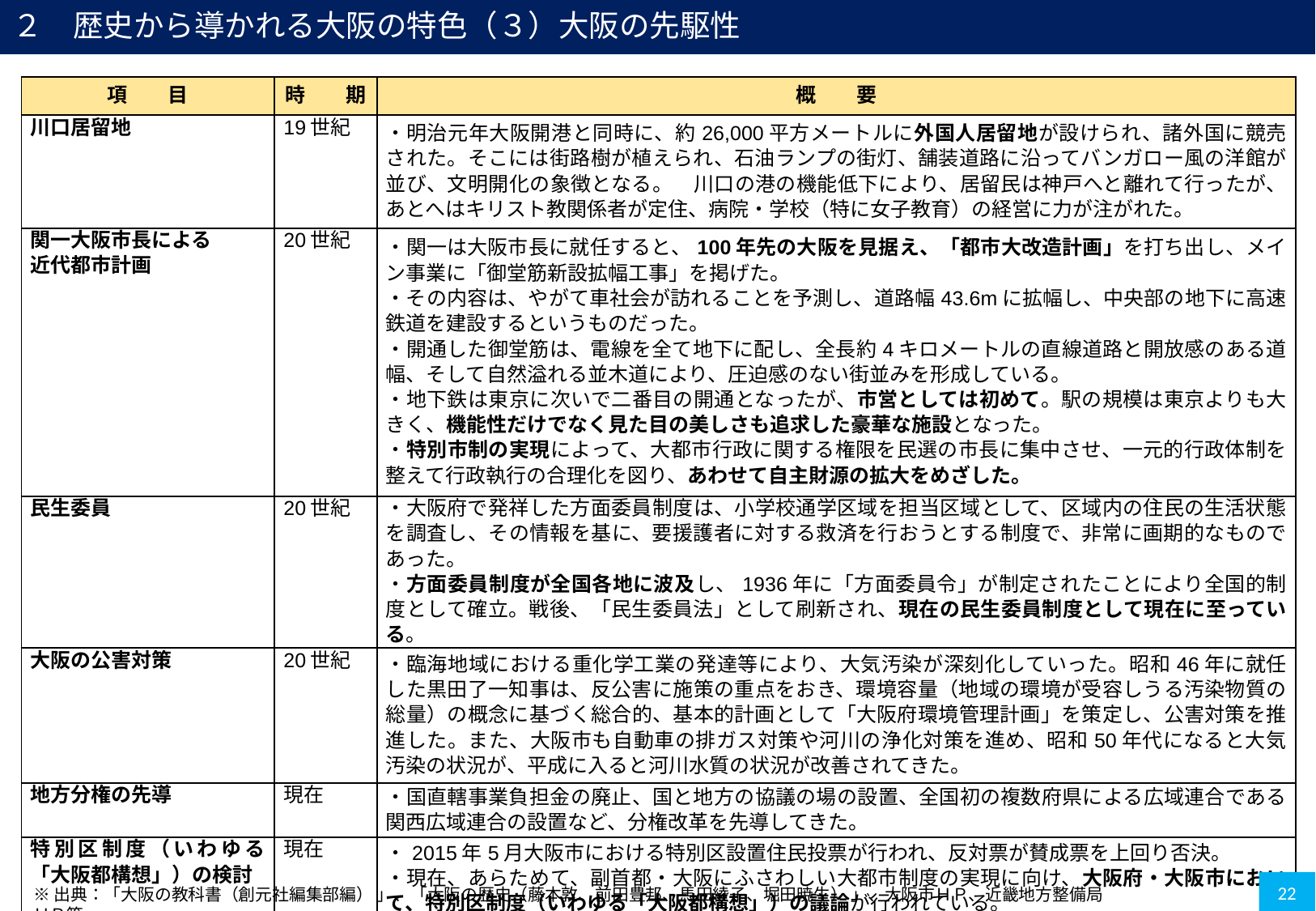

２　歴史から導かれる大阪の特色（３）大阪の先駆性
| 項　　目 | 時　　期 | 概　　要 |
| --- | --- | --- |
| 川口居留地 | 19世紀 | ・明治元年大阪開港と同時に、約26,000平方メートルに外国人居留地が設けられ、諸外国に競売された。そこには街路樹が植えられ、石油ランプの街灯、舗装道路に沿ってバンガロー風の洋館が並び、文明開化の象徴となる。　川口の港の機能低下により、居留民は神戸へと離れて行ったが、あとへはキリスト教関係者が定住、病院・学校（特に女子教育）の経営に力が注がれた。 |
| 関一大阪市長による 近代都市計画 | 20世紀 | ・関一は大阪市長に就任すると、100年先の大阪を見据え、「都市大改造計画」を打ち出し、メイン事業に「御堂筋新設拡幅工事」を掲げた。 ・その内容は、やがて車社会が訪れることを予測し、道路幅43.6mに拡幅し、中央部の地下に高速鉄道を建設するというものだった。 ・開通した御堂筋は、電線を全て地下に配し、全長約4キロメートルの直線道路と開放感のある道幅、そして自然溢れる並木道により、圧迫感のない街並みを形成している。 ・地下鉄は東京に次いで二番目の開通となったが、市営としては初めて。駅の規模は東京よりも大きく、機能性だけでなく見た目の美しさも追求した豪華な施設となった。 ・特別市制の実現によって、大都市行政に関する権限を民選の市長に集中させ、一元的行政体制を整えて行政執行の合理化を図り、あわせて自主財源の拡大をめざした。 |
| 民生委員 | 20世紀 | ・大阪府で発祥した方面委員制度は、小学校通学区域を担当区域として、区域内の住民の生活状態を調査し、その情報を基に、要援護者に対する救済を行おうとする制度で、非常に画期的なものであった。 ・方面委員制度が全国各地に波及し、1936年に「方面委員令」が制定されたことにより全国的制度として確立。戦後、「民生委員法」として刷新され、現在の民生委員制度として現在に至っている。 |
| 大阪の公害対策 | 20世紀 | ・臨海地域における重化学工業の発達等により、大気汚染が深刻化していった。昭和46年に就任した黒田了一知事は、反公害に施策の重点をおき、環境容量（地域の環境が受容しうる汚染物質の総量）の概念に基づく総合的、基本的計画として「大阪府環境管理計画」を策定し、公害対策を推進した。また、大阪市も自動車の排ガス対策や河川の浄化対策を進め、昭和50年代になると大気汚染の状況が、平成に入ると河川水質の状況が改善されてきた。 |
| 地方分権の先導 | 現在 | ・国直轄事業負担金の廃止、国と地方の協議の場の設置、全国初の複数府県による広域連合である関西広域連合の設置など、分権改革を先導してきた。 |
| 特別区制度（いわゆる「大阪都構想」）の検討 | 現在 | ・2015年5月大阪市における特別区設置住民投票が行われ、反対票が賛成票を上回り否決。 ・現在、あらためて、副首都・大阪にふさわしい大都市制度の実現に向け、大阪府・大阪市において、特別区制度（いわゆる「大阪都構想」）の議論が行われている。 |
22
※出典：「大阪の教科書（創元社編集部編） 」、「大阪の歴史（藤本敦、前田豊邦、馬田綾子、堀田暁生） 」、大阪市ＨＰ、近畿地方整備局ＨＰ等